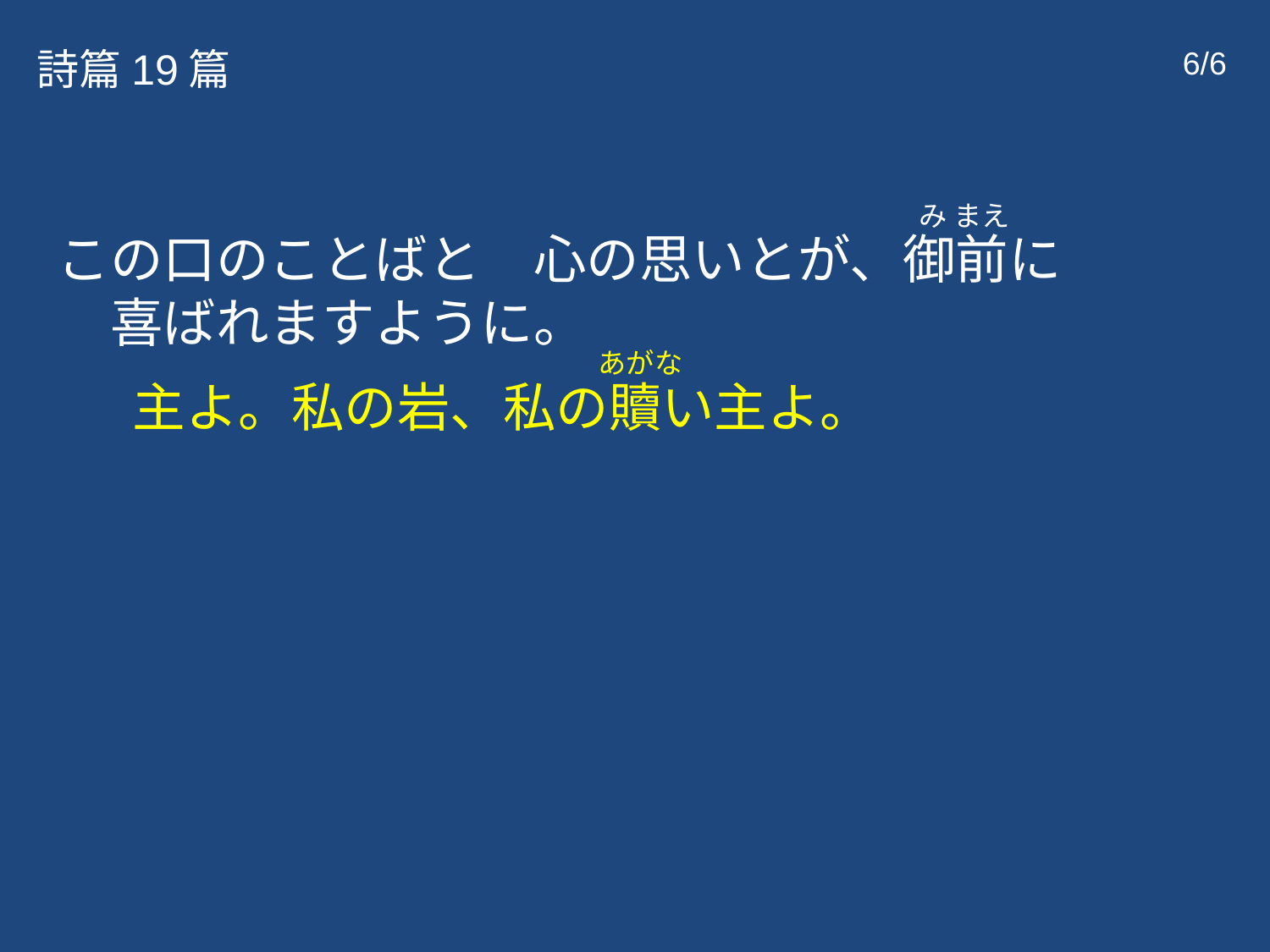

詩篇19篇
6/6
み  まえ
この口のことばと　心の思いとが、御前に　　　　喜ばれますように。
主よ。私の岩、私の贖い主よ。
あがな